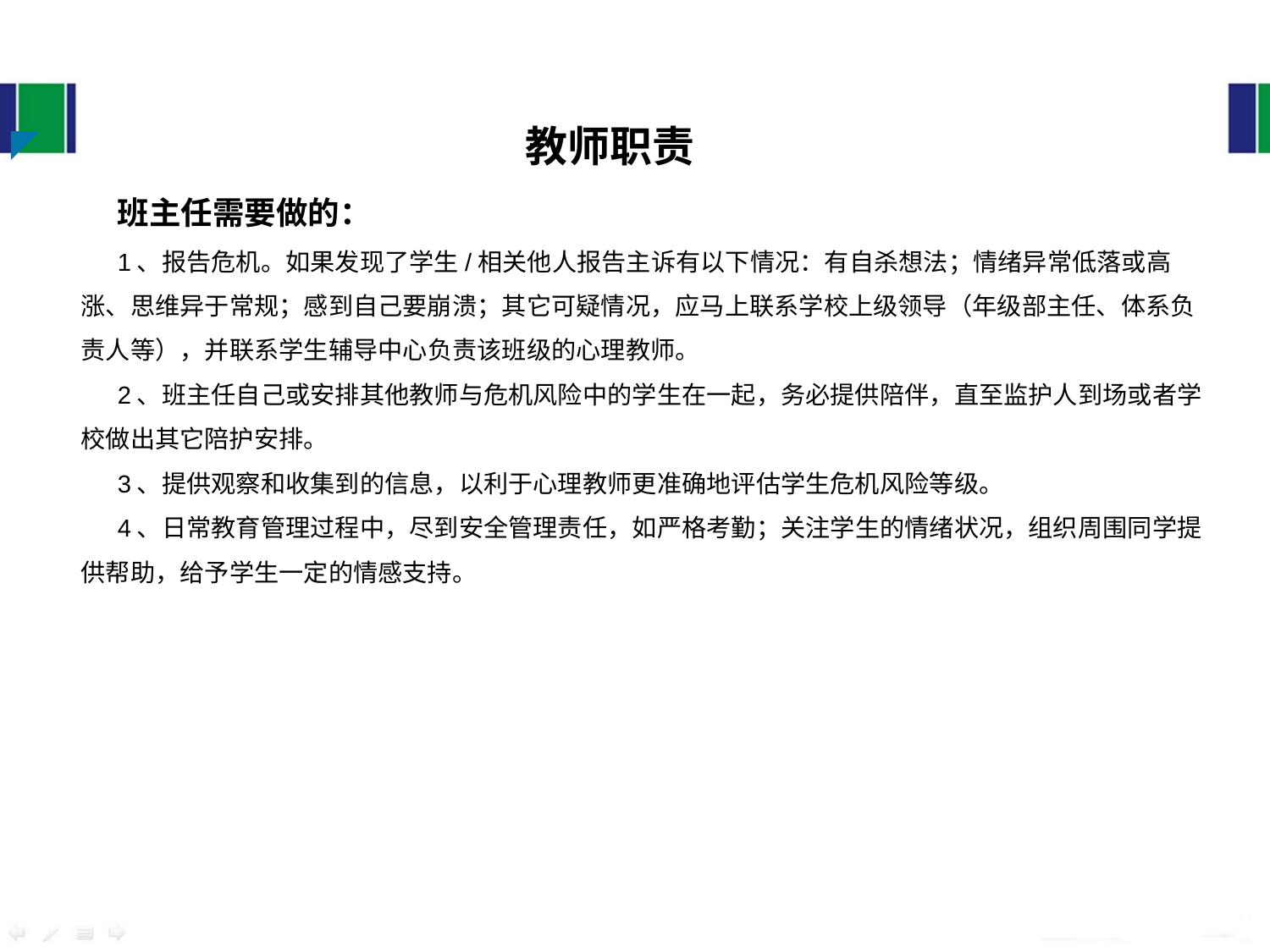

教师职责

班主任需要做的：
1、报告危机。如果发现了学生/相关他人报告主诉有以下情况：有自杀想法；情绪异常低落或高涨、思维异于常规；感到自己要崩溃；其它可疑情况，应马上联系学校上级领导（年级部主任、体系负责人等），并联系学生辅导中心负责该班级的心理教师。
2、班主任自己或安排其他教师与危机风险中的学生在一起，务必提供陪伴，直至监护人到场或者学校做出其它陪护安排。
3、提供观察和收集到的信息，以利于心理教师更准确地评估学生危机风险等级。
4、日常教育管理过程中，尽到安全管理责任，如严格考勤；关注学生的情绪状况，组织周围同学提供帮助，给予学生一定的情感支持。